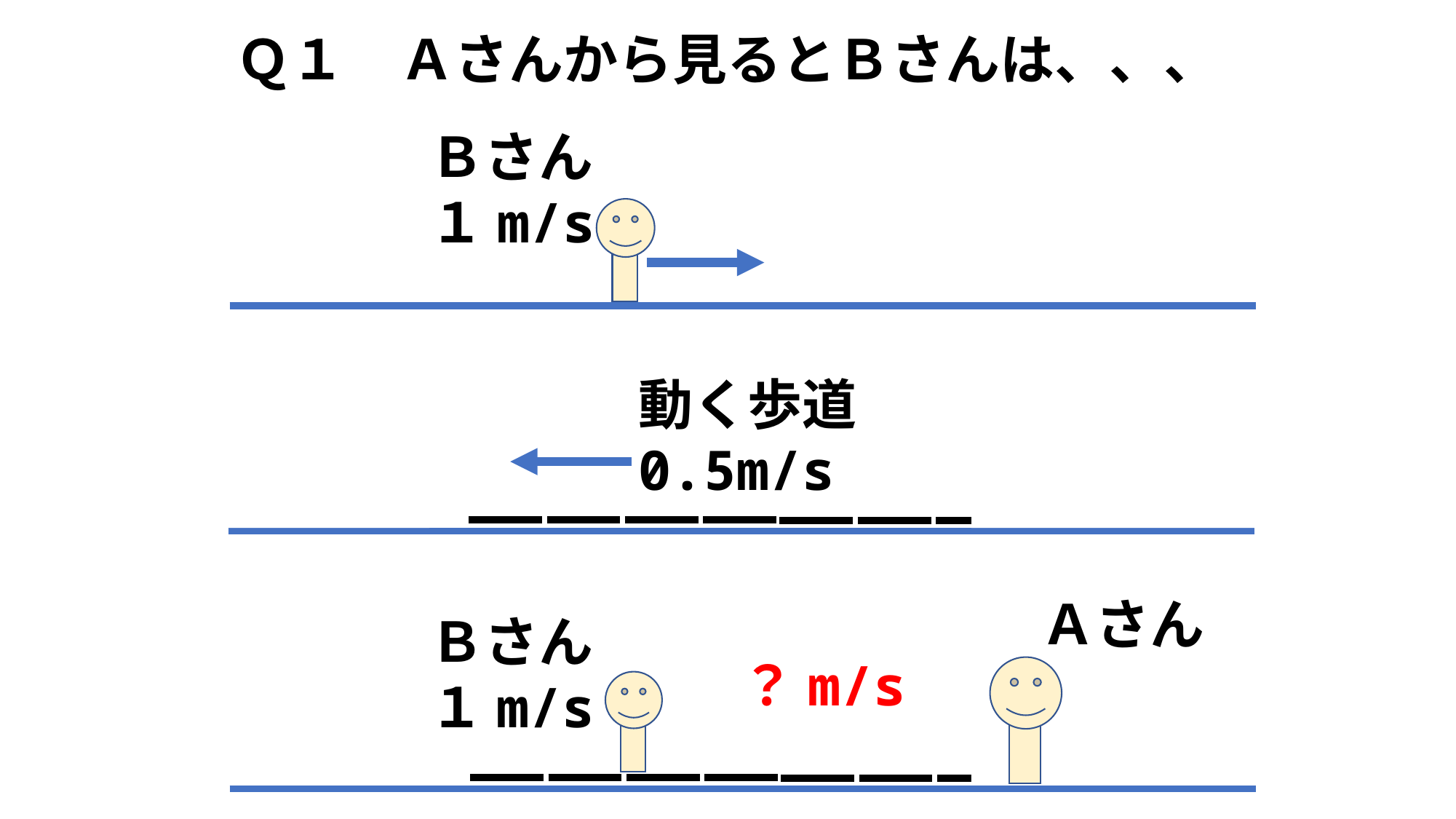

Ｑ１　Ａさんから見るとＢさんは、、、

Ｂさん
１m/s

動く歩道
0.5m/s

Ａさん
Ｂさん
１m/s
？m/s